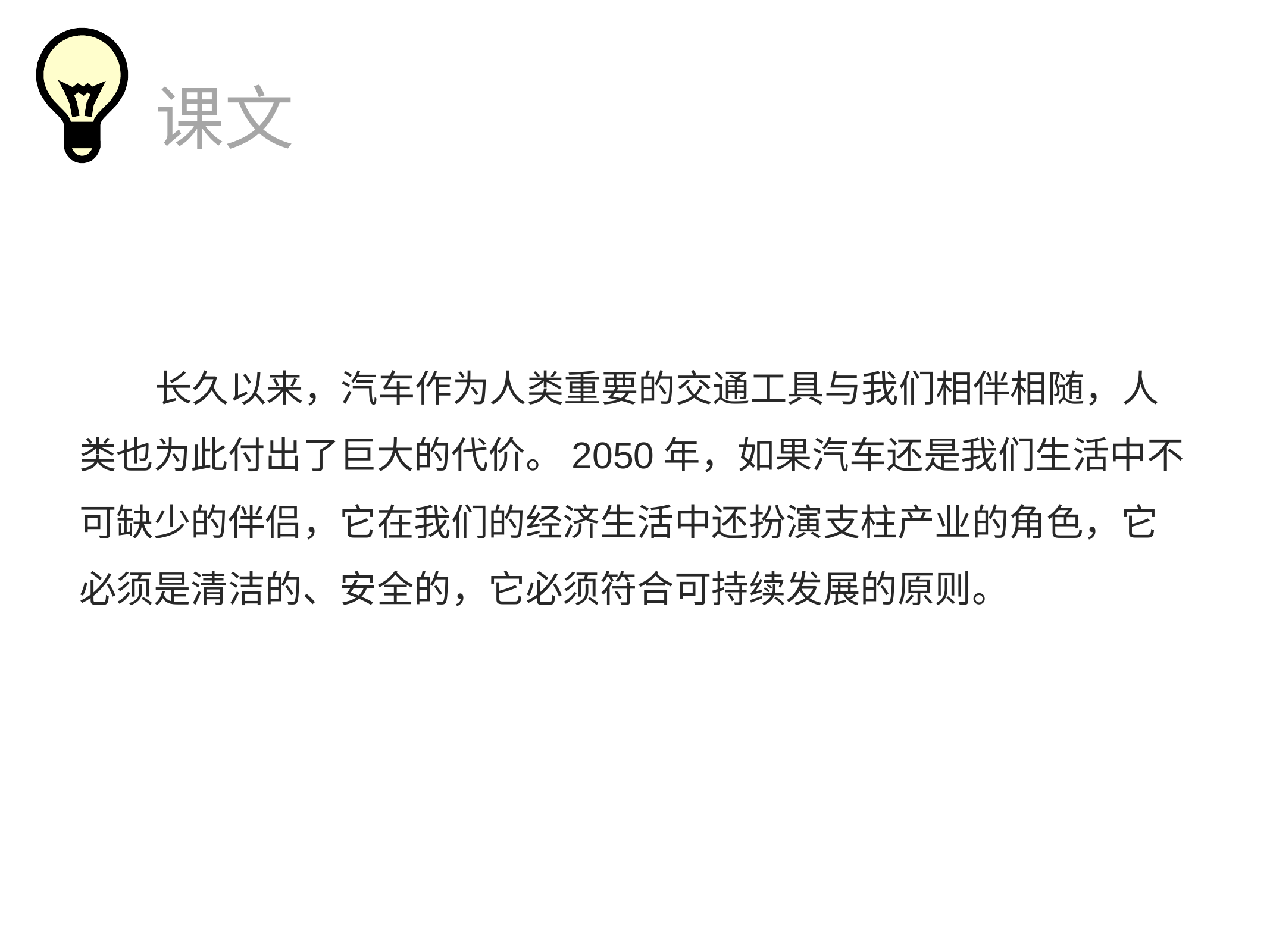

课文
        长久以来，汽车作为人类重要的交通工具与我们相伴相随，人类也为此付出了巨大的代价。2050年，如果汽车还是我们生活中不可缺少的伴侣，它在我们的经济生活中还扮演支柱产业的角色，它必须是清洁的、安全的，它必须符合可持续发展的原则。